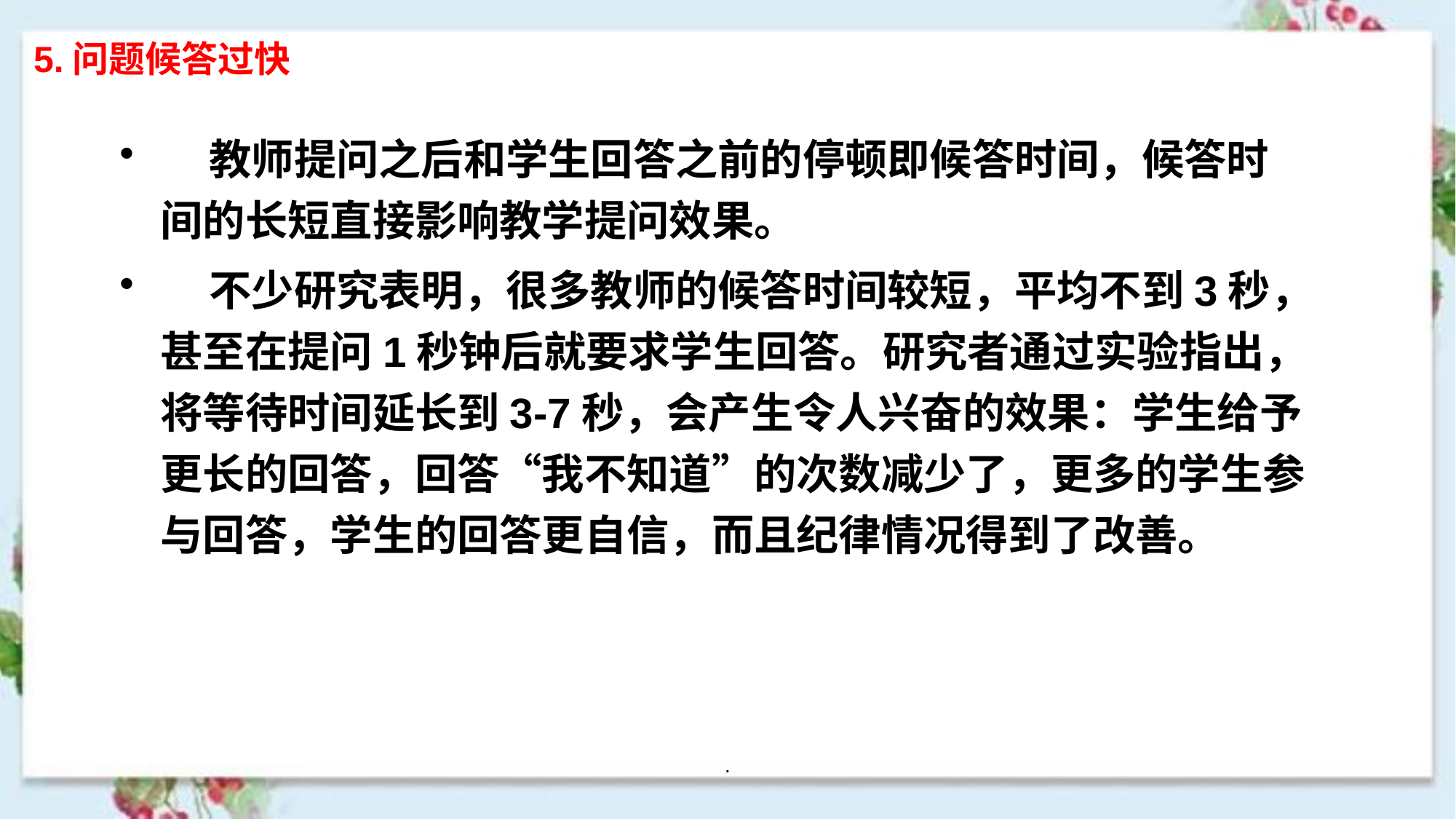

5.问题候答过快
# 教师提问之后和学生回答之前的停顿即候答时间，候答时间的长短直接影响教学提问效果。
    不少研究表明，很多教师的候答时间较短，平均不到3秒，甚至在提问1秒钟后就要求学生回答。研究者通过实验指出，将等待时间延长到3-7秒，会产生令人兴奋的效果：学生给予更长的回答，回答“我不知道”的次数减少了，更多的学生参与回答，学生的回答更自信，而且纪律情况得到了改善。
.